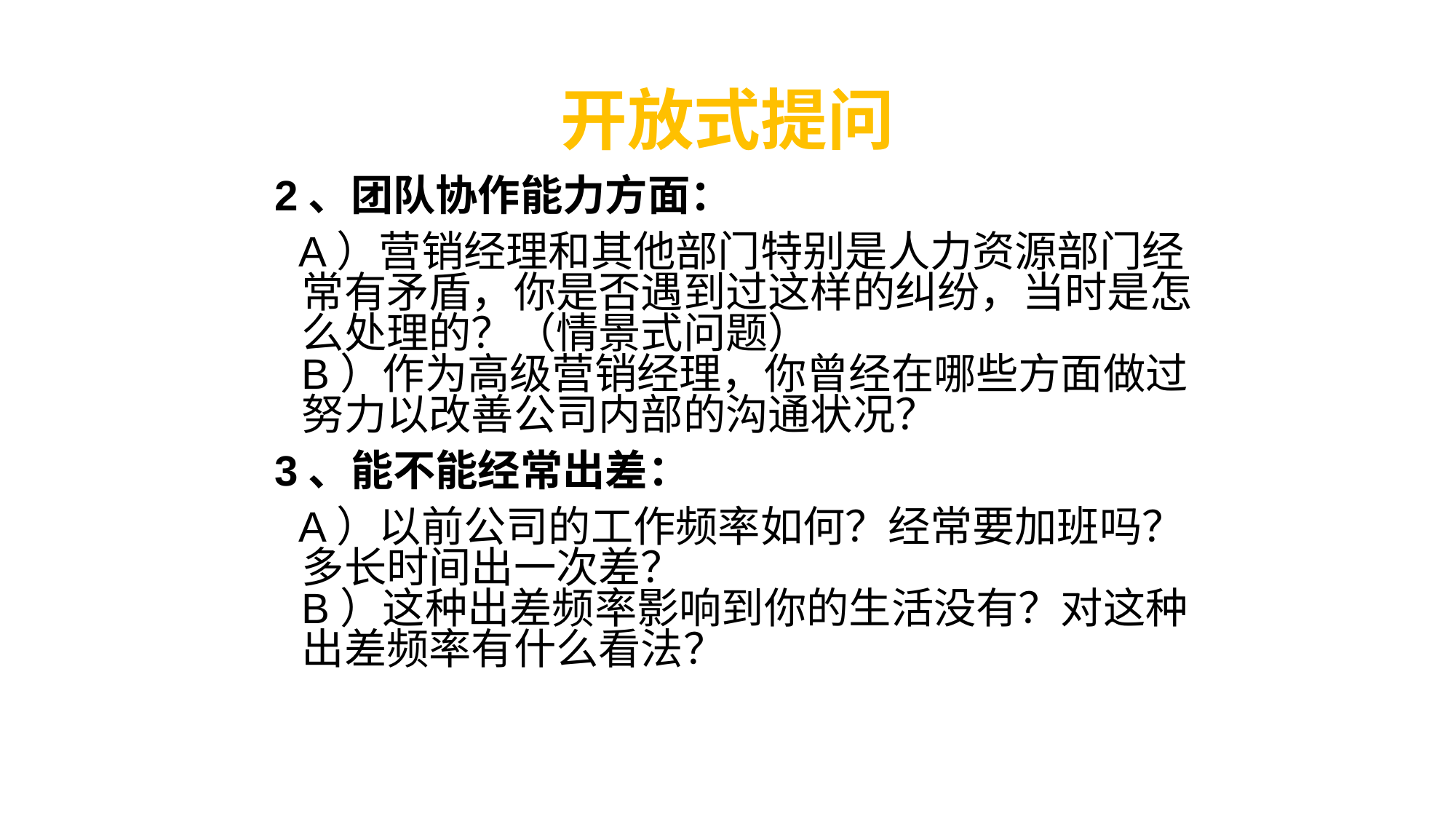

# 开放式提问
2、团队协作能力方面：
  A）营销经理和其他部门特别是人力资源部门经常有矛盾，你是否遇到过这样的纠纷，当时是怎么处理的？（情景式问题）
B）作为高级营销经理，你曾经在哪些方面做过努力以改善公司内部的沟通状况？
3、能不能经常出差：
  A）以前公司的工作频率如何？经常要加班吗？多长时间出一次差？
B）这种出差频率影响到你的生活没有？对这种出差频率有什么看法？